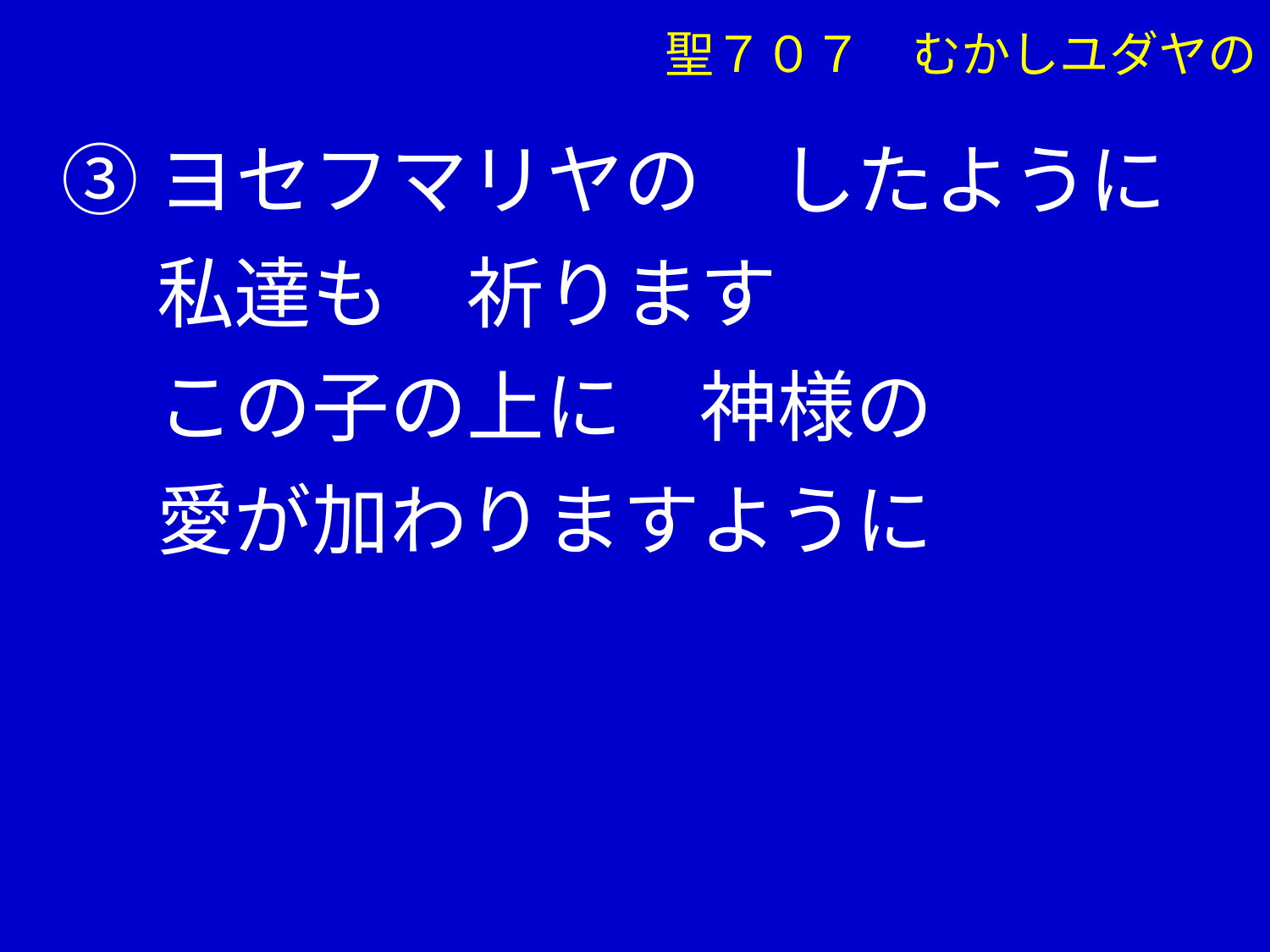

聖７０７　むかしユダヤの
③ヨセフマリヤの　したように
　 私達も　祈ります
　 この子の上に　神様の
　 愛が加わりますように